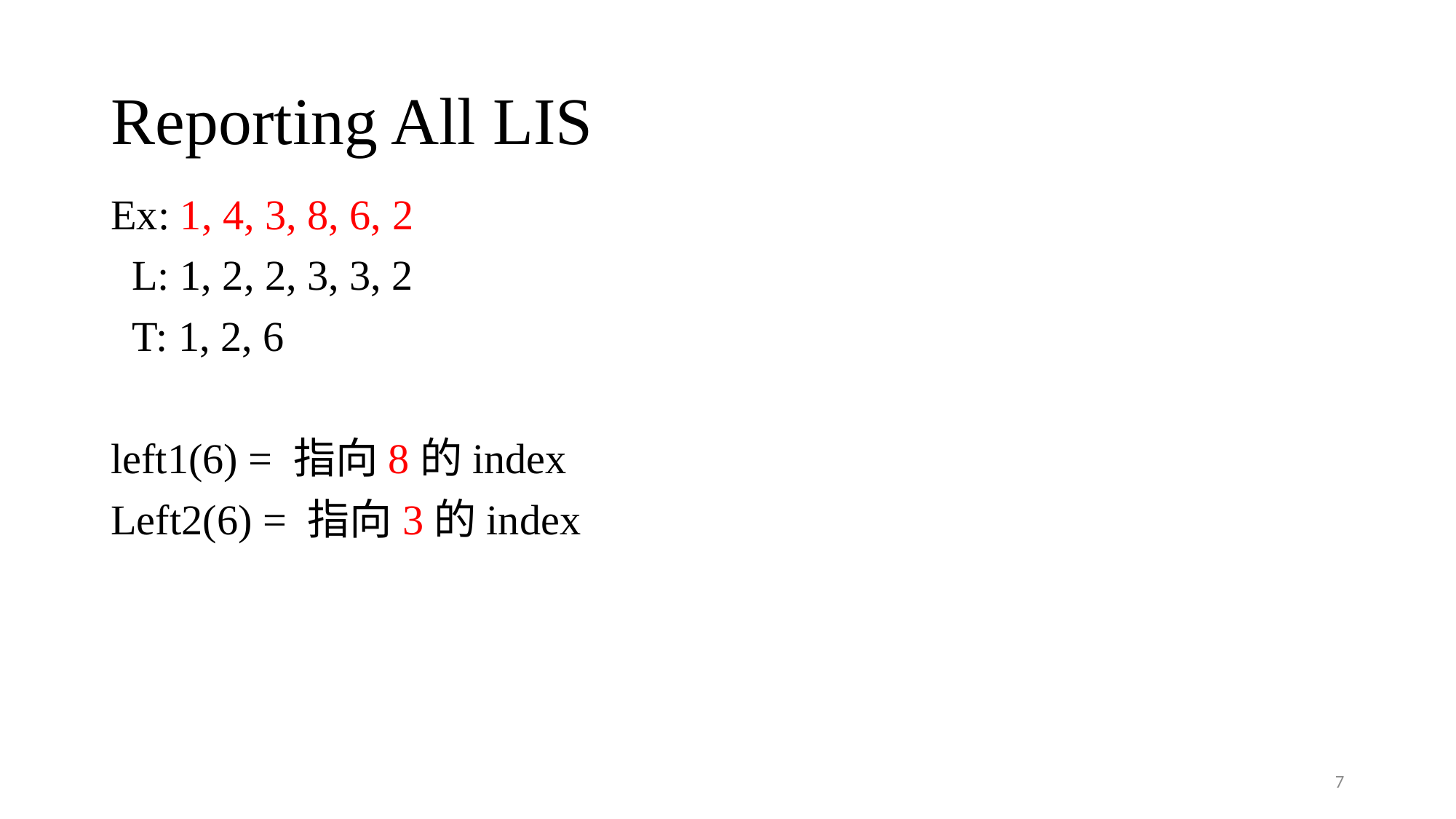

# Reporting All LIS
Ex: 1, 4, 3, 8, 6, 2
  L: 1, 2, 2, 3, 3, 2
  T: 1, 2, 6

left1(6) = 指向8的index
Left2(6) = 指向3的index
7